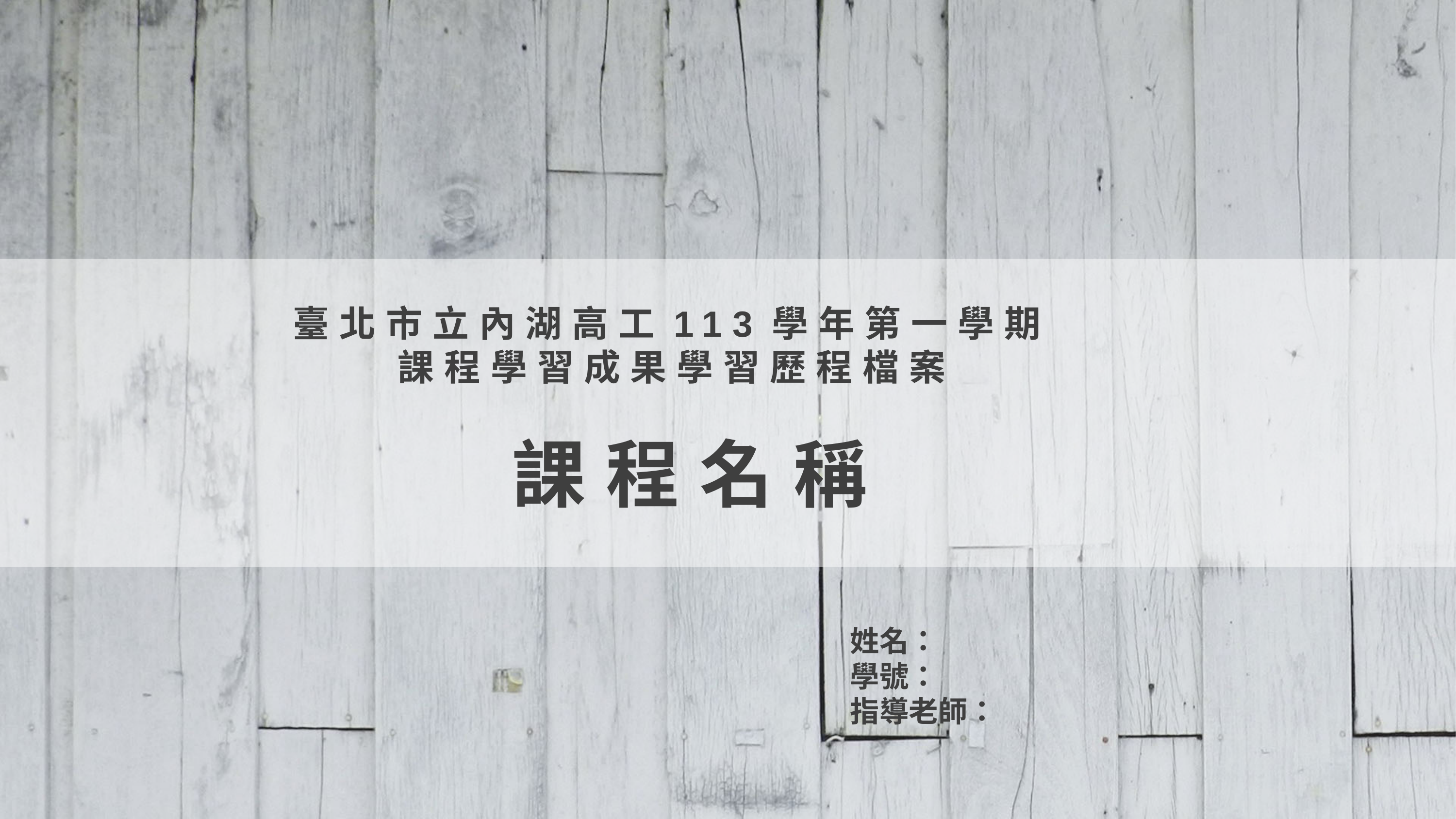

臺北市立內湖高工113學年第一學期
課程學習成果學習歷程檔案
# 課程名稱
姓名：
學號：
指導老師：